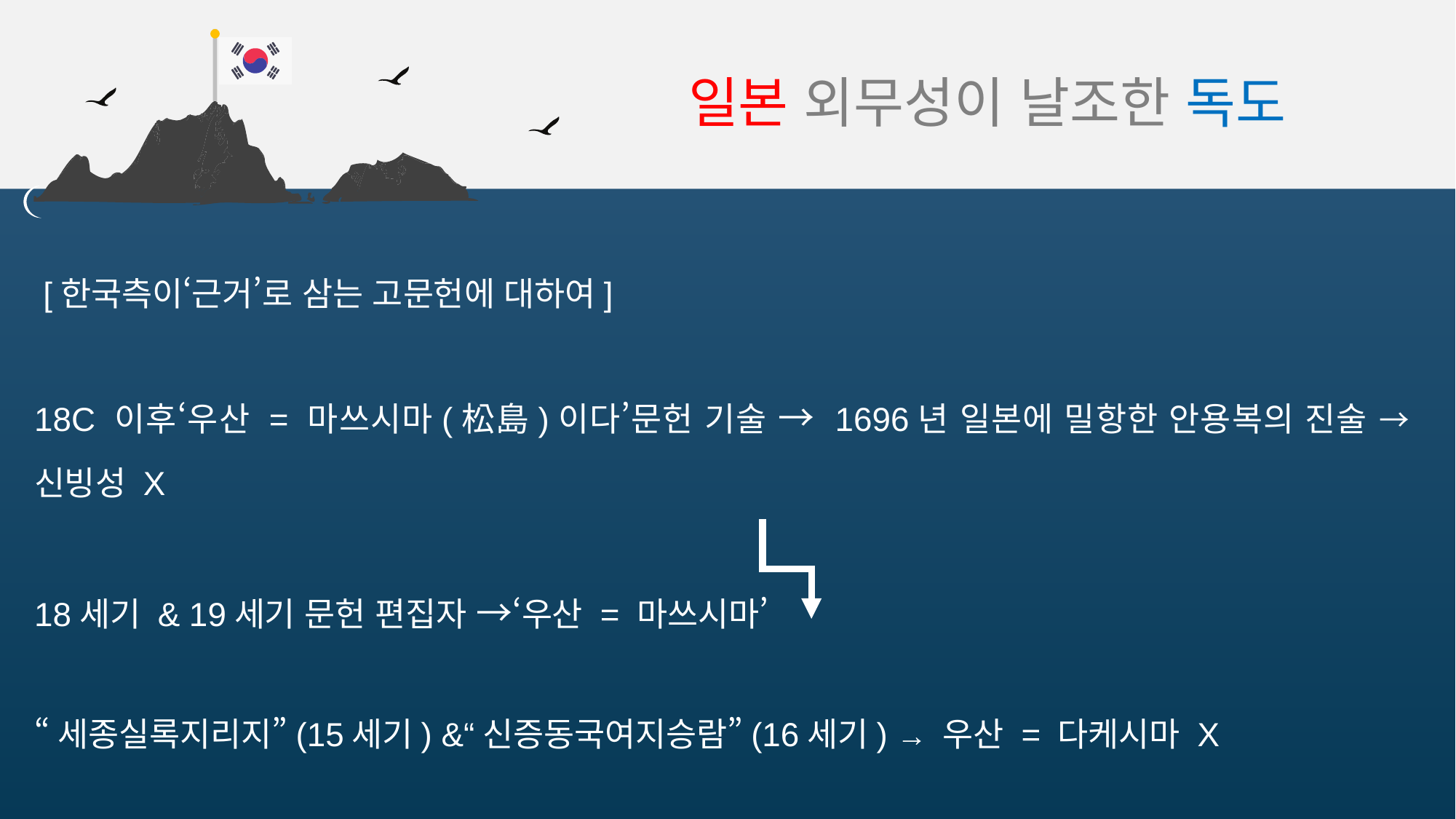

일본 외무성이 날조한 독도

[한국측이‘근거’로 삼는 고문헌에 대하여]
18C 이후‘우산 = 마쓰시마(松島)이다’문헌 기술 → 1696년 일본에 밀항한 안용복의 진술 → 신빙성 X
18세기 & 19세기 문헌 편집자 →‘우산 = 마쓰시마’
“세종실록지리지”(15세기) &“신증동국여지승람”(16세기) → 우산 = 다케시마 X